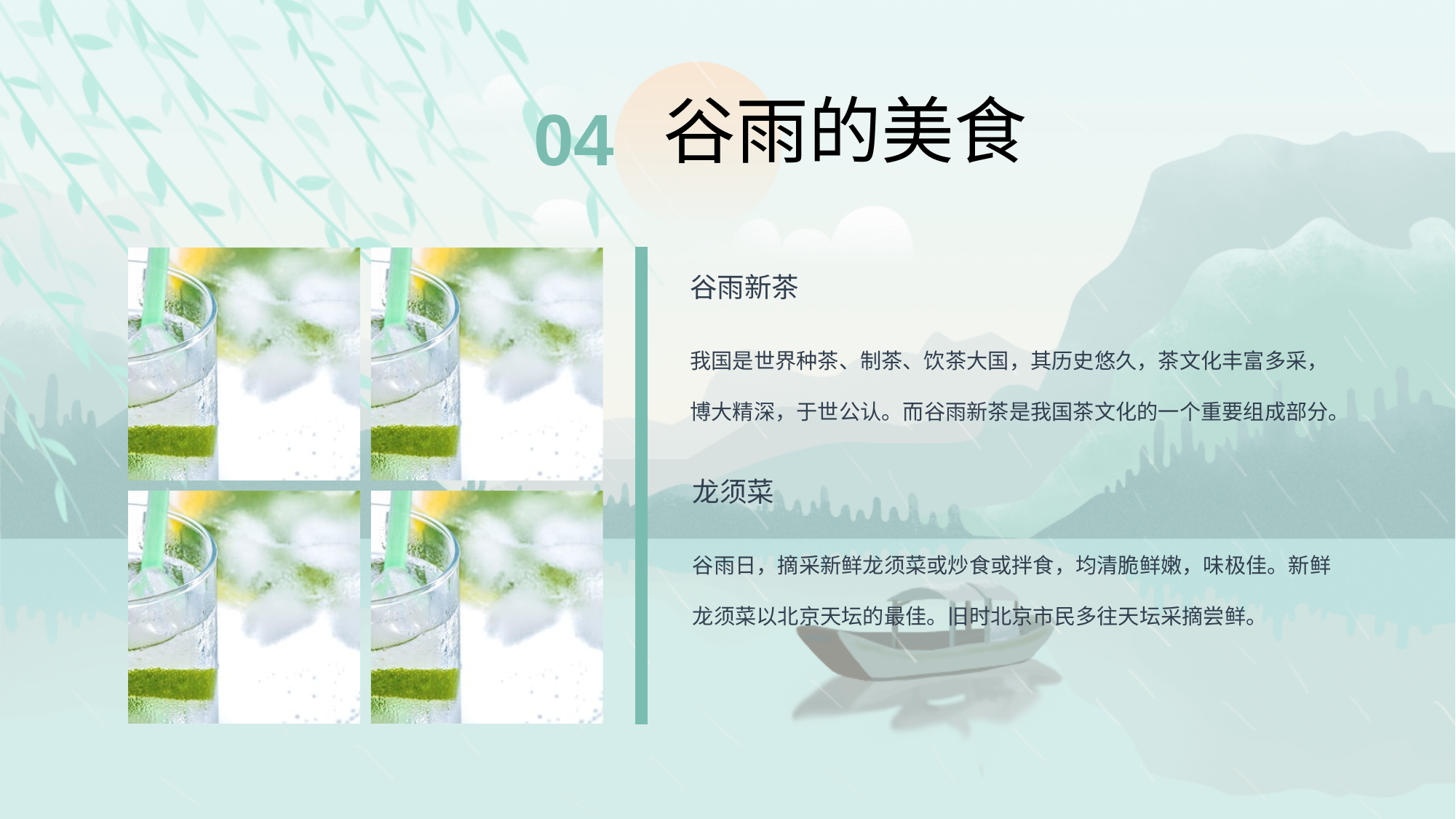

谷雨的美食
04

谷雨新茶
我国是世界种茶、制茶、饮茶大国，其历史悠久，茶文化丰富多采，博大精深，于世公认。而谷雨新茶是我国茶文化的一个重要组成部分。
龙须菜
谷雨日，摘采新鲜龙须菜或炒食或拌食，均清脆鲜嫩，味极佳。新鲜龙须菜以北京天坛的最佳。旧时北京市民多往天坛采摘尝鲜。